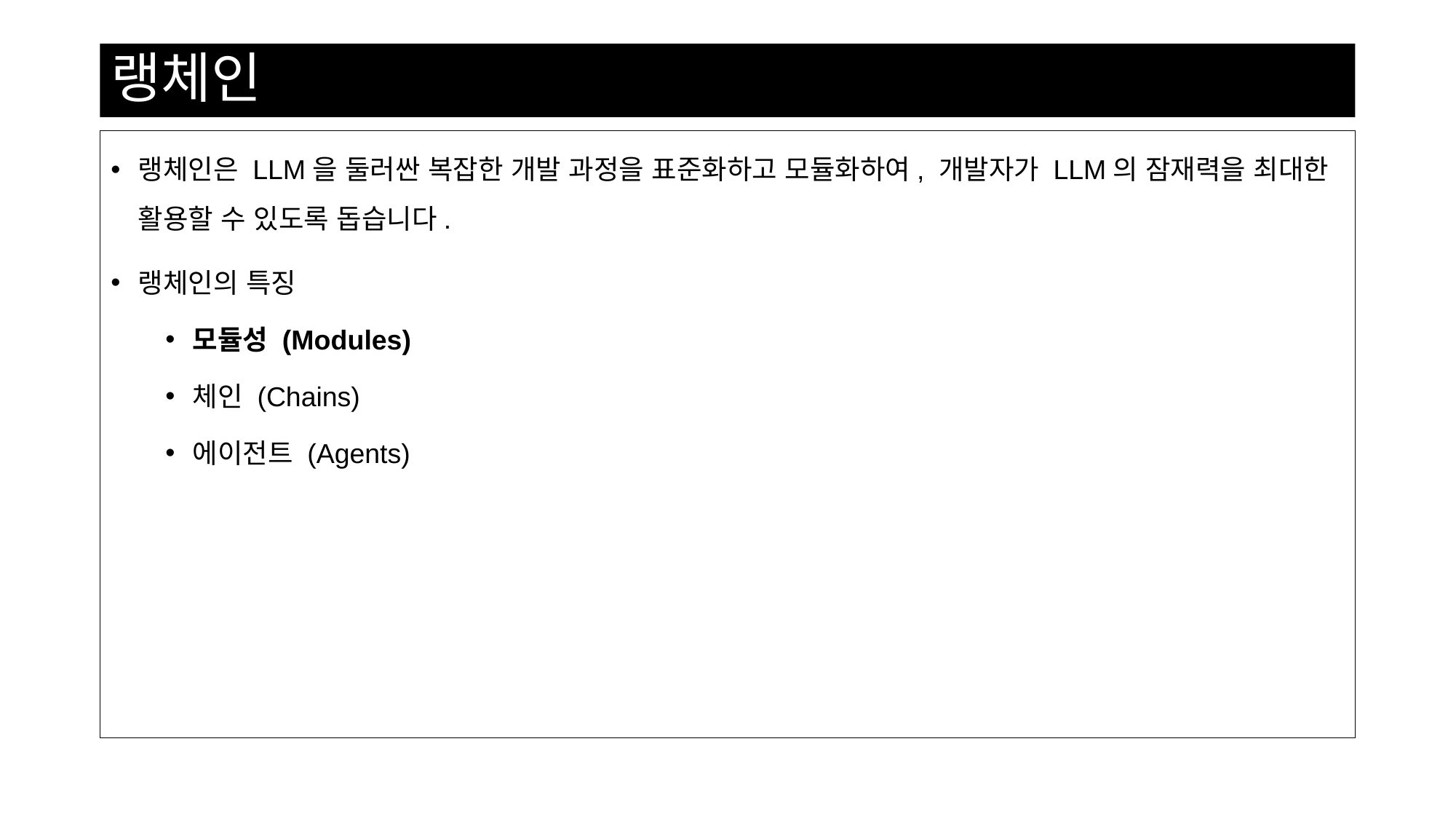

# 랭체인
랭체인은 LLM을 둘러싼 복잡한 개발 과정을 표준화하고 모듈화하여, 개발자가 LLM의 잠재력을 최대한 활용할 수 있도록 돕습니다.
랭체인의 특징
모듈성 (Modules)
체인 (Chains)
에이전트 (Agents)